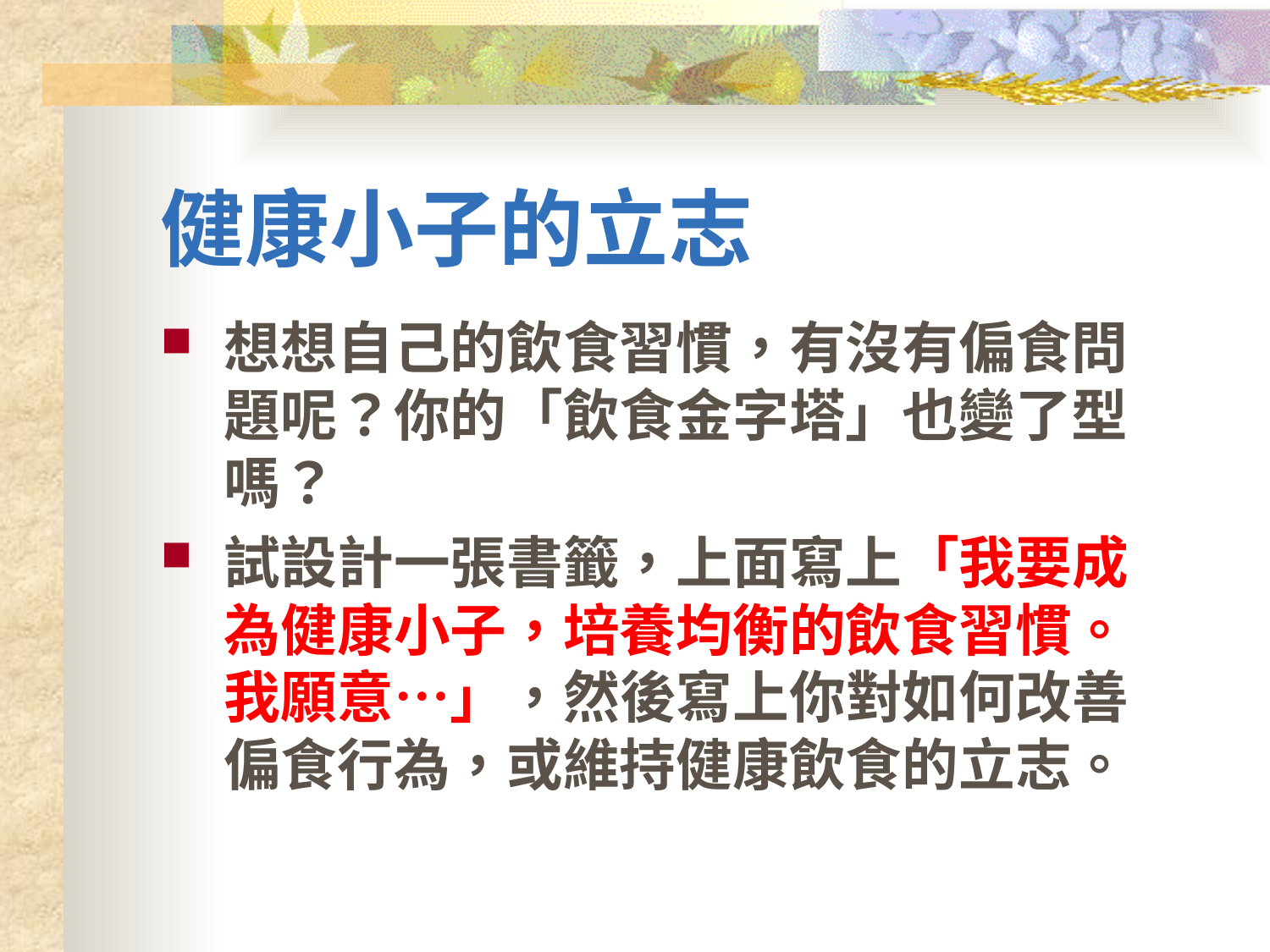

# 健康小子的立志
想想自己的飲食習慣，有沒有偏食問題呢？你的「飲食金字塔」也變了型嗎？
試設計一張書籤，上面寫上「我要成為健康小子，培養均衡的飲食習慣。我願意…」，然後寫上你對如何改善偏食行為，或維持健康飲食的立志。